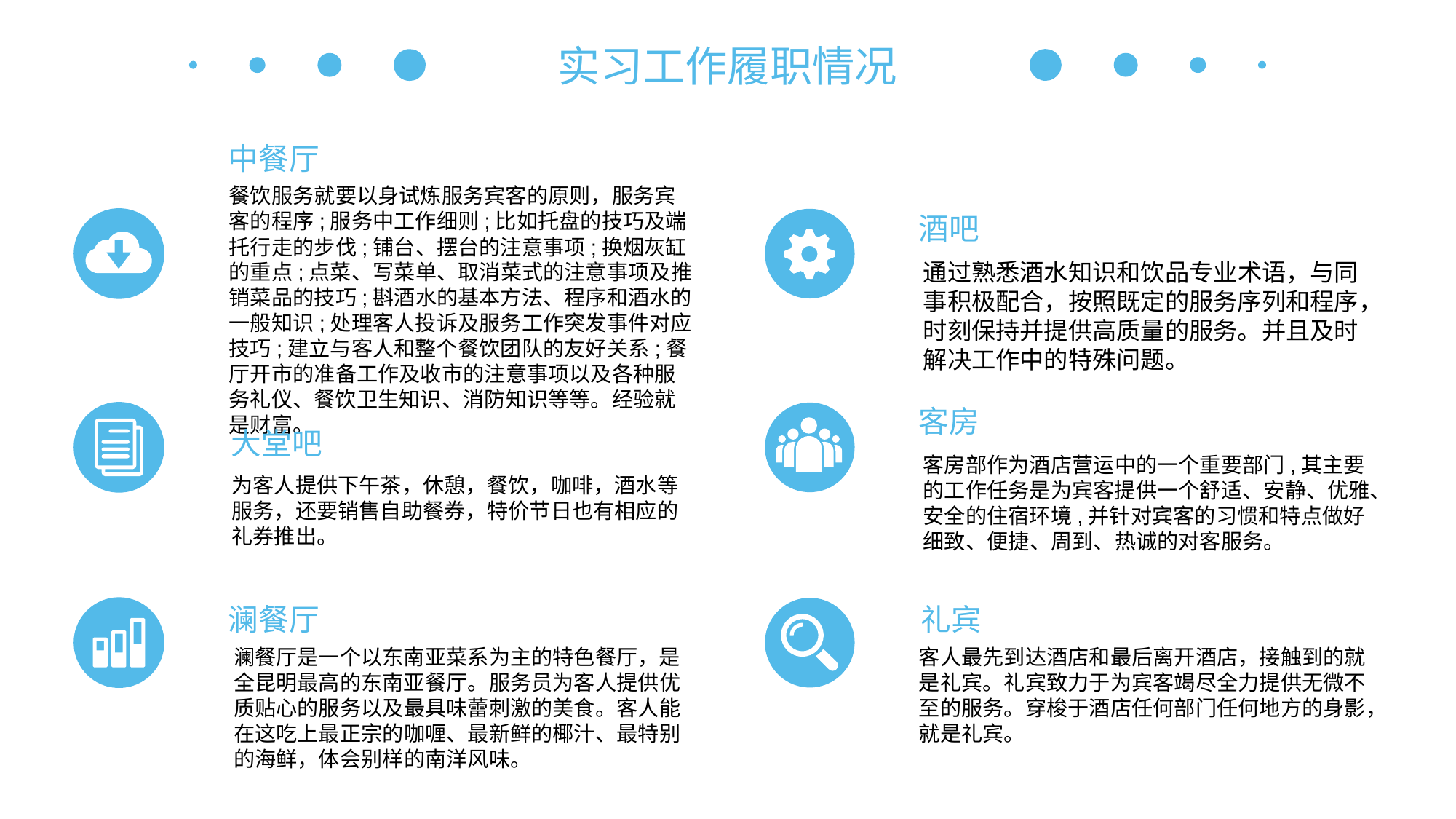

实习工作履职情况

中餐厅
餐饮服务就要以身试炼服务宾客的原则，服务宾客的程序;服务中工作细则;比如托盘的技巧及端托行走的步伐;铺台、摆台的注意事项;换烟灰缸的重点;点菜、写菜单、取消菜式的注意事项及推销菜品的技巧;斟酒水的基本方法、程序和酒水的一般知识;处理客人投诉及服务工作突发事件对应技巧;建立与客人和整个餐饮团队的友好关系;餐厅开市的准备工作及收市的注意事项以及各种服务礼仪、餐饮卫生知识、消防知识等等。经验就是财富。
酒吧
通过熟悉酒水知识和饮品专业术语，与同事积极配合，按照既定的服务序列和程序，时刻保持并提供高质量的服务。并且及时解决工作中的特殊问题。

客房
客房部作为酒店营运中的一个重要部门,其主要的工作任务是为宾客提供一个舒适、安静、优雅、安全的住宿环境,并针对宾客的习惯和特点做好细致、便捷、周到、热诚的对客服务。

大堂吧

为客人提供下午茶，休憩，餐饮，咖啡，酒水等服务，还要销售自助餐券，特价节日也有相应的礼券推出。
澜餐厅
澜餐厅是一个以东南亚菜系为主的特色餐厅，是全昆明最高的东南亚餐厅。服务员为客人提供优质贴心的服务以及最具味蕾刺激的美食。客人能在这吃上最正宗的咖喱、最新鲜的椰汁、最特别的海鲜，体会别样的南洋风味。
礼宾
客人最先到达酒店和最后离开酒店，接触到的就是礼宾。礼宾致力于为宾客竭尽全力提供无微不至的服务。穿梭于酒店任何部门任何地方的身影，就是礼宾。